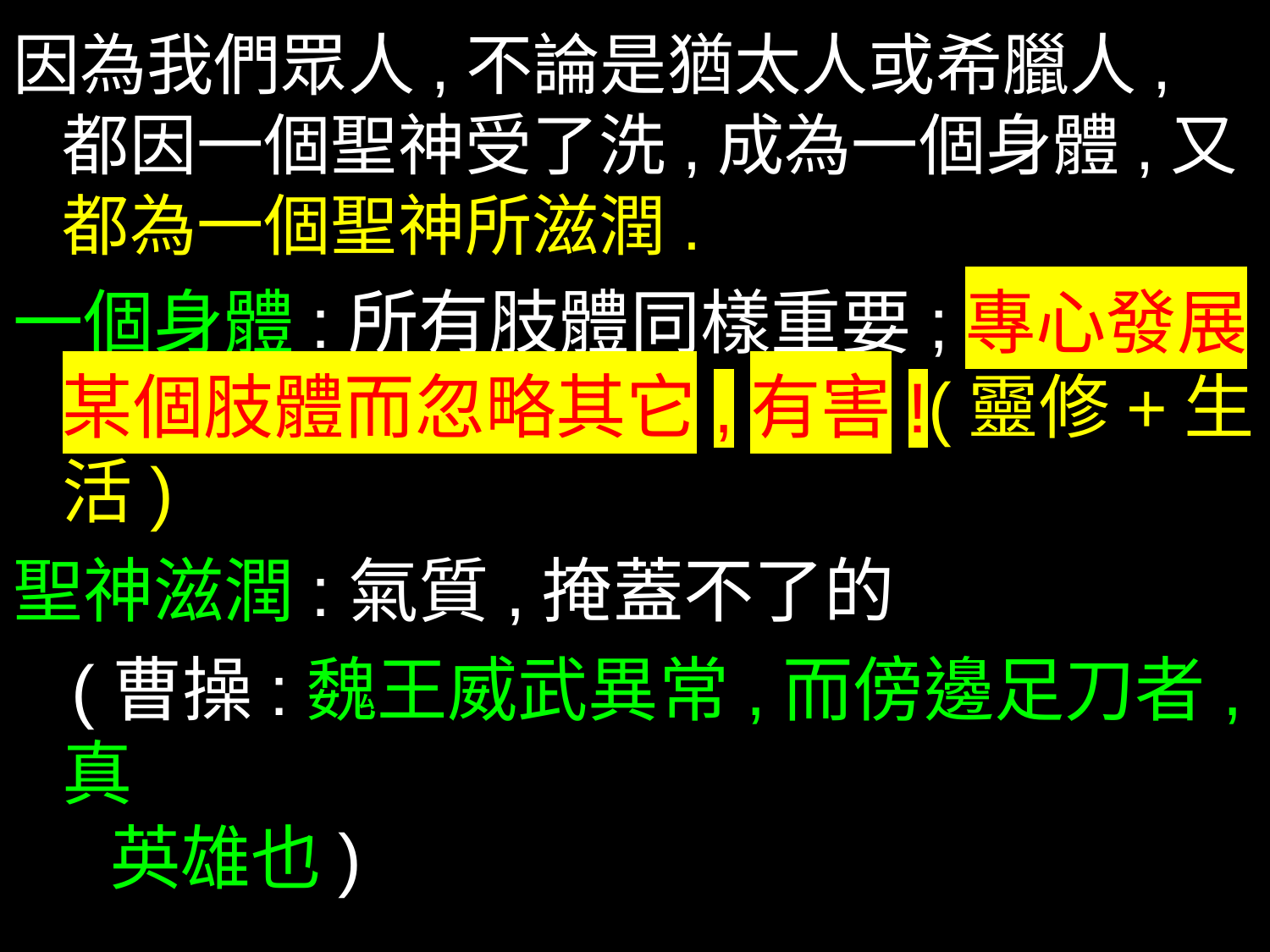

因為我們眾人,不論是猶太人或希臘人, 都因一個聖神受了洗,成為一個身體,又都為一個聖神所滋潤.
一個身體:所有肢體同樣重要;專心發展某個肢體而忽略其它,有害!(靈修+生活)
聖神滋潤:氣質,掩蓋不了的
   (曹操:魏王威武異常,而傍邊足刀者,真
   英雄也)